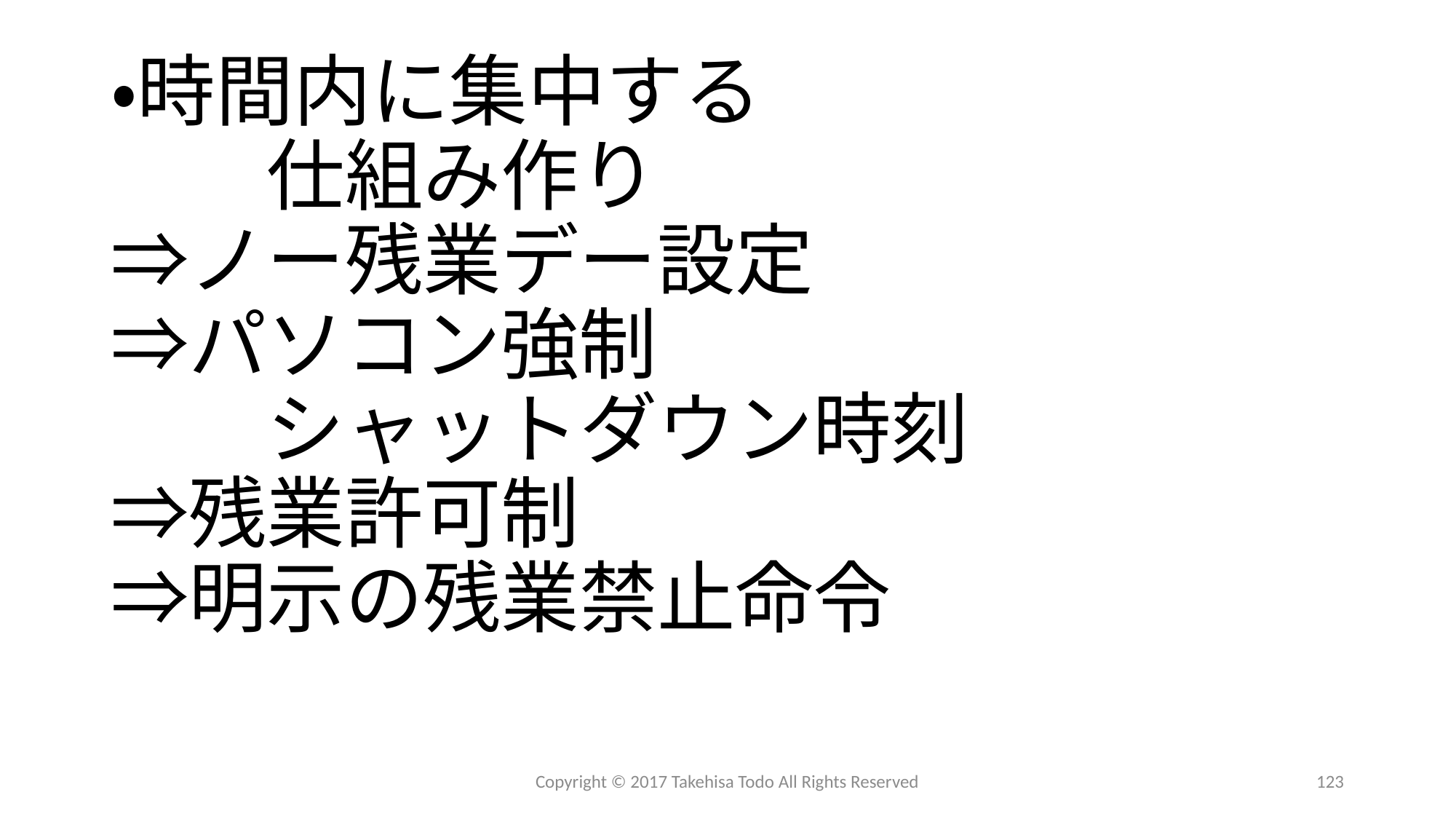

# ・時間内に集中する 　　仕組み作り ⇒ノー残業デー設定 ⇒パソコン強制 　　シャットダウン時刻 ⇒残業許可制 ⇒明示の残業禁止命令
Copyright © 2017 Takehisa Todo All Rights Reserved
123